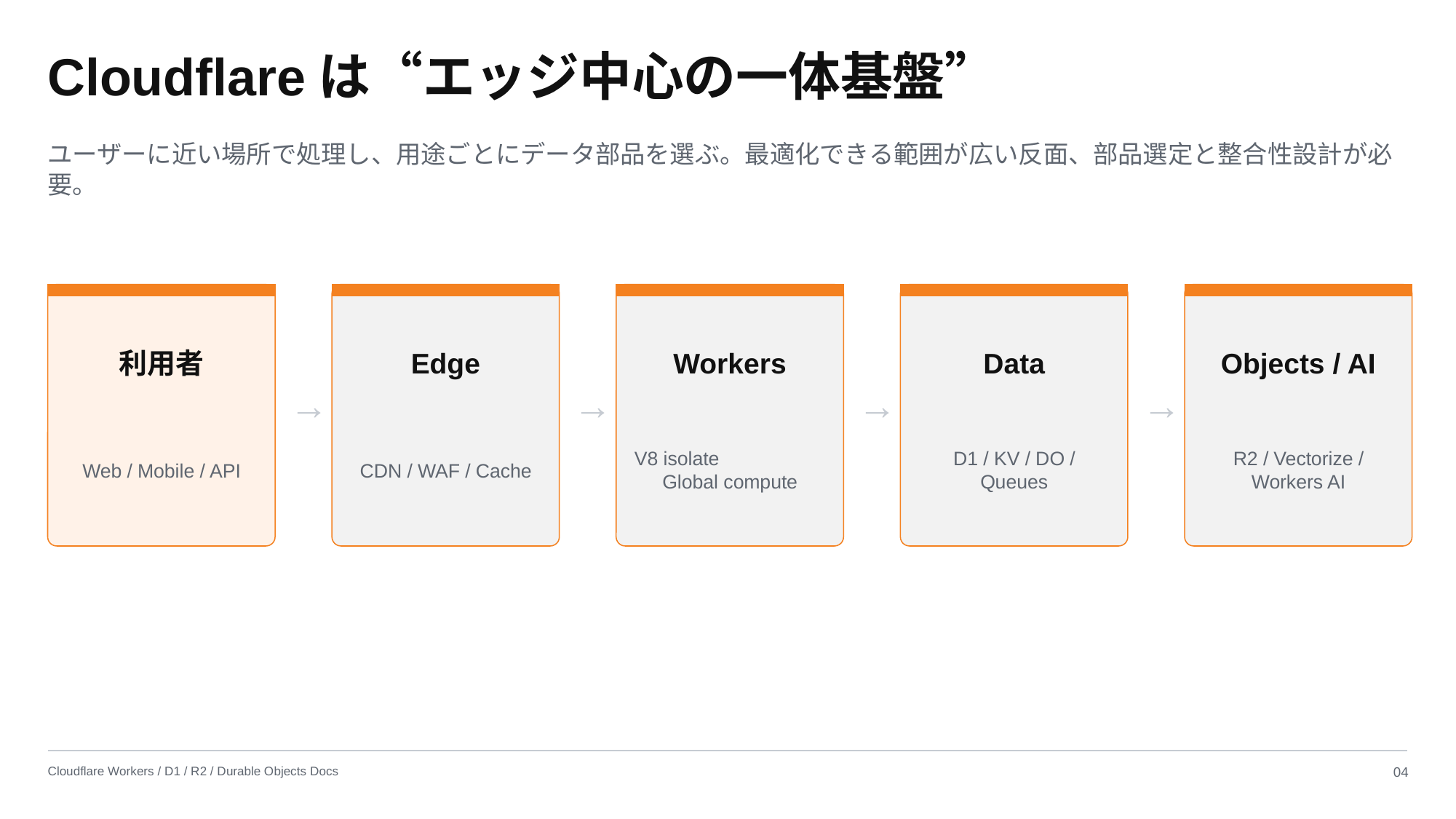

Cloudflareは“エッジ中心の一体基盤”
ユーザーに近い場所で処理し、用途ごとにデータ部品を選ぶ。最適化できる範囲が広い反面、部品選定と整合性設計が必要。

利用者
Edge
Workers
Data
Objects / AI
→
→
→
→
Web / Mobile / API
CDN / WAF / Cache
V8 isolate
Global compute
D1 / KV / DO / Queues
R2 / Vectorize / Workers AI
Cloudflare Workers / D1 / R2 / Durable Objects Docs
04